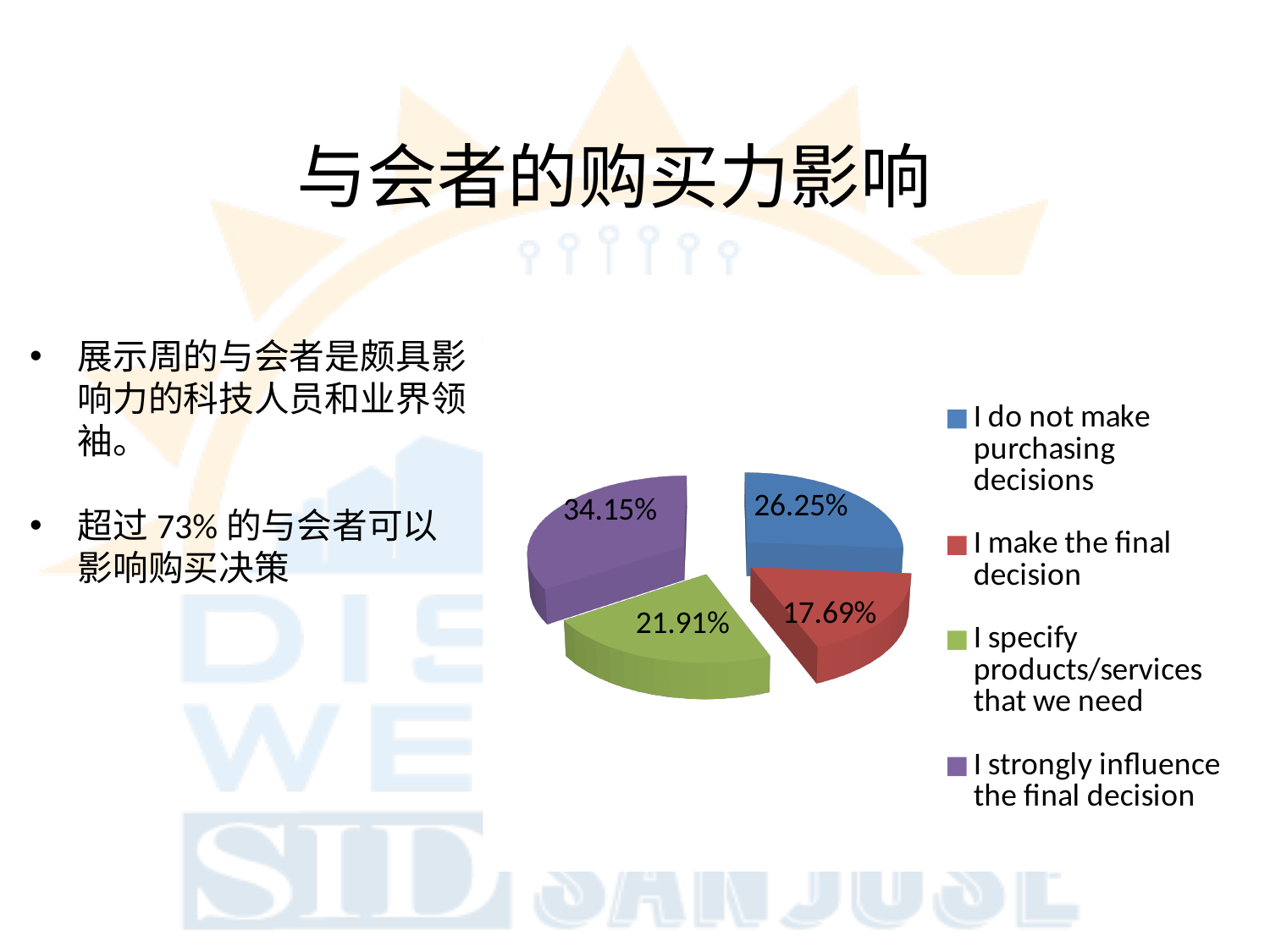

# 与会者的购买力影响

[unsupported chart]

展示周的与会者是颇具影响力的科技人员和业界领袖。

超过73%的与会者可以影响购买决策